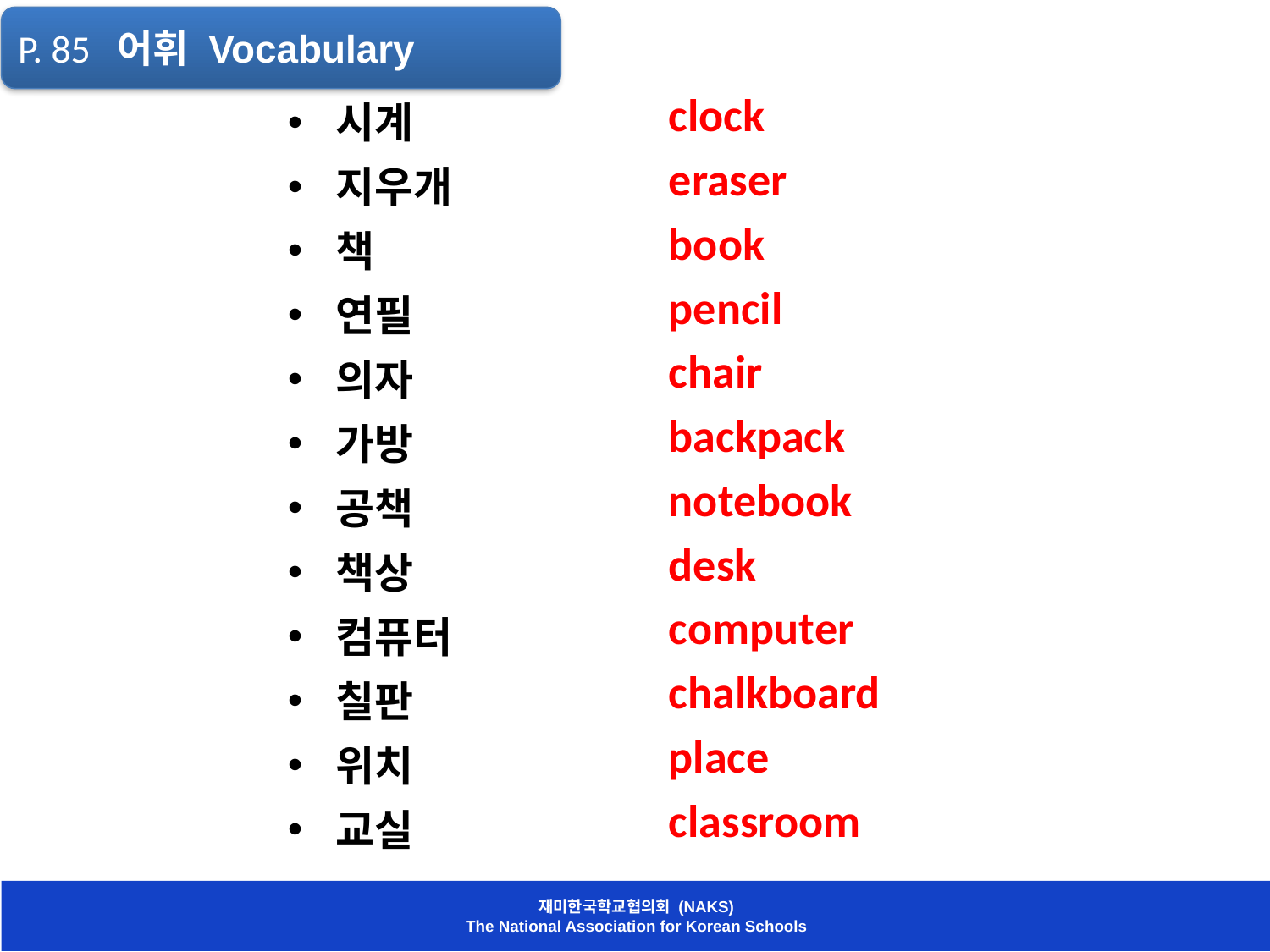

P. 85  어휘 Vocabulary
clock
eraser
book
pencil
chair
backpack
notebook
desk
computer
chalkboard
place
classroom
시계
지우개
책
연필
의자
가방
공책
책상
컴퓨터
칠판
위치
교실

재미한국학교협의회 (NAKS)
The National Association for Korean Schools